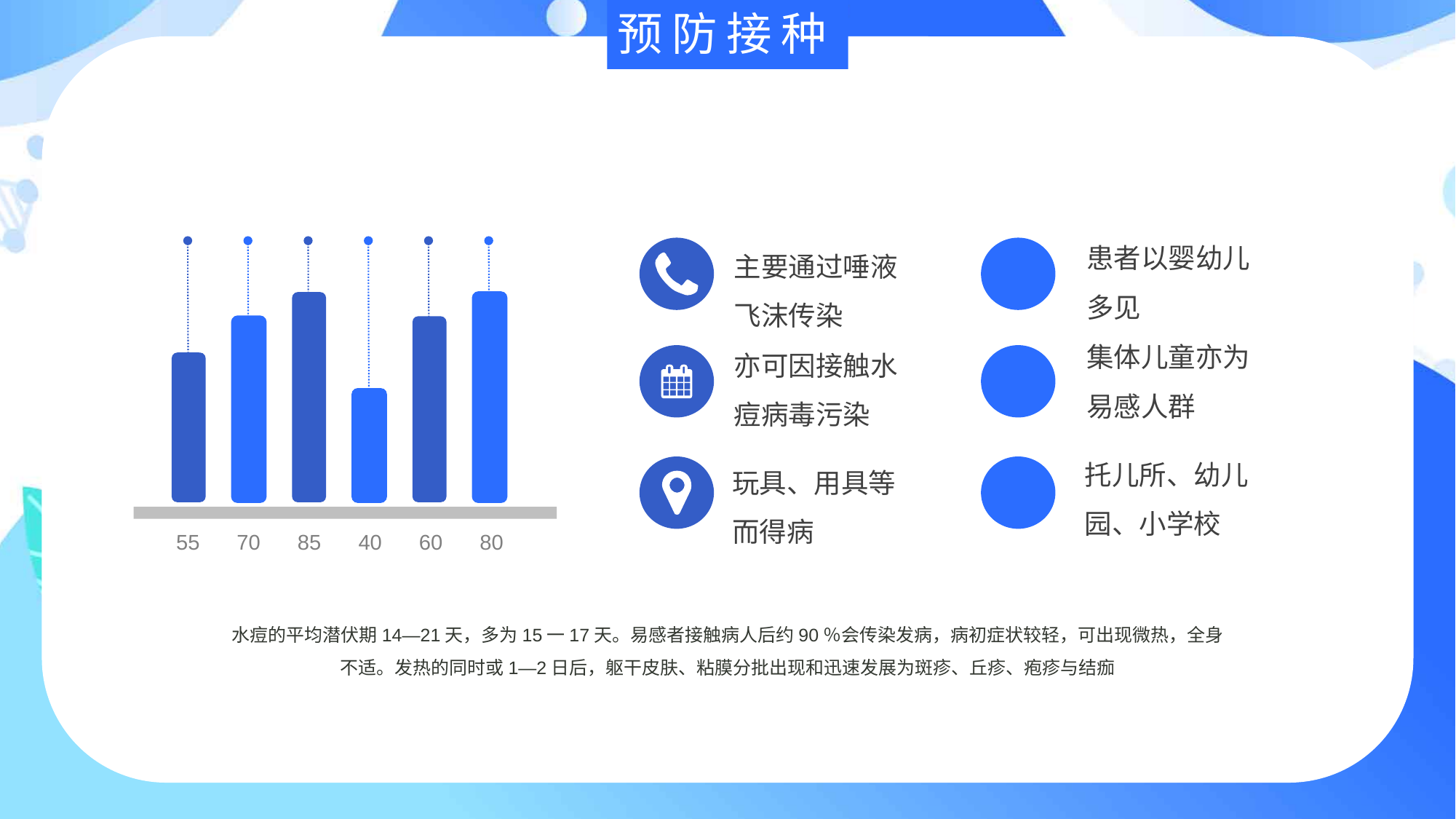

预防接种

患者以婴幼儿多见
主要通过唾液飞沫传染

集体儿童亦为易感人群
亦可因接触水痘病毒污染

托儿所、幼儿园、小学校
玩具、用具等而得病

55
70
85
40
60
80
水痘的平均潜伏期14—21天，多为15一17天。易感者接触病人后约90％会传染发病，病初症状较轻，可出现微热，全身不适。发热的同时或1—2日后，躯干皮肤、粘膜分批出现和迅速发展为斑疹、丘疹、疱疹与结痂